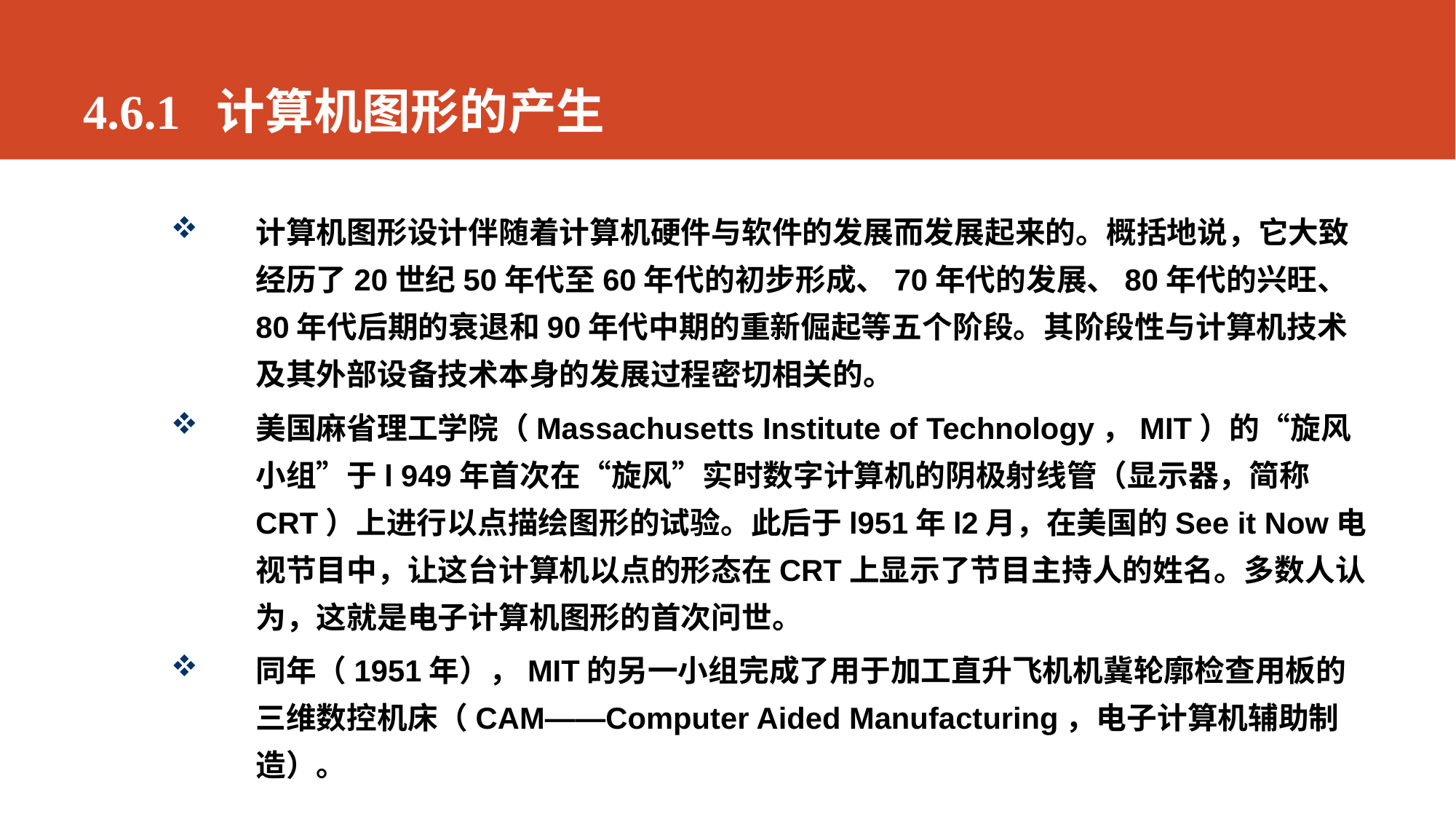

# 4.6.1  计算机图形的产生
计算机图形设计伴随着计算机硬件与软件的发展而发展起来的。概括地说，它大致经历了20世纪50年代至60年代的初步形成、70年代的发展、80年代的兴旺、80年代后期的衰退和90年代中期的重新倔起等五个阶段。其阶段性与计算机技术及其外部设备技术本身的发展过程密切相关的。
美国麻省理工学院（Massachusetts Institute of Technology，MIT）的“旋风小组”于l 949年首次在“旋风”实时数字计算机的阴极射线管（显示器，简称CRT）上进行以点描绘图形的试验。此后于l951年l2月，在美国的See it Now电视节目中，让这台计算机以点的形态在CRT上显示了节目主持人的姓名。多数人认为，这就是电子计算机图形的首次问世。
同年（1951年），MIT的另一小组完成了用于加工直升飞机机冀轮廓检查用板的三维数控机床（CAM——Computer Aided Manufacturing，电子计算机辅助制造）。